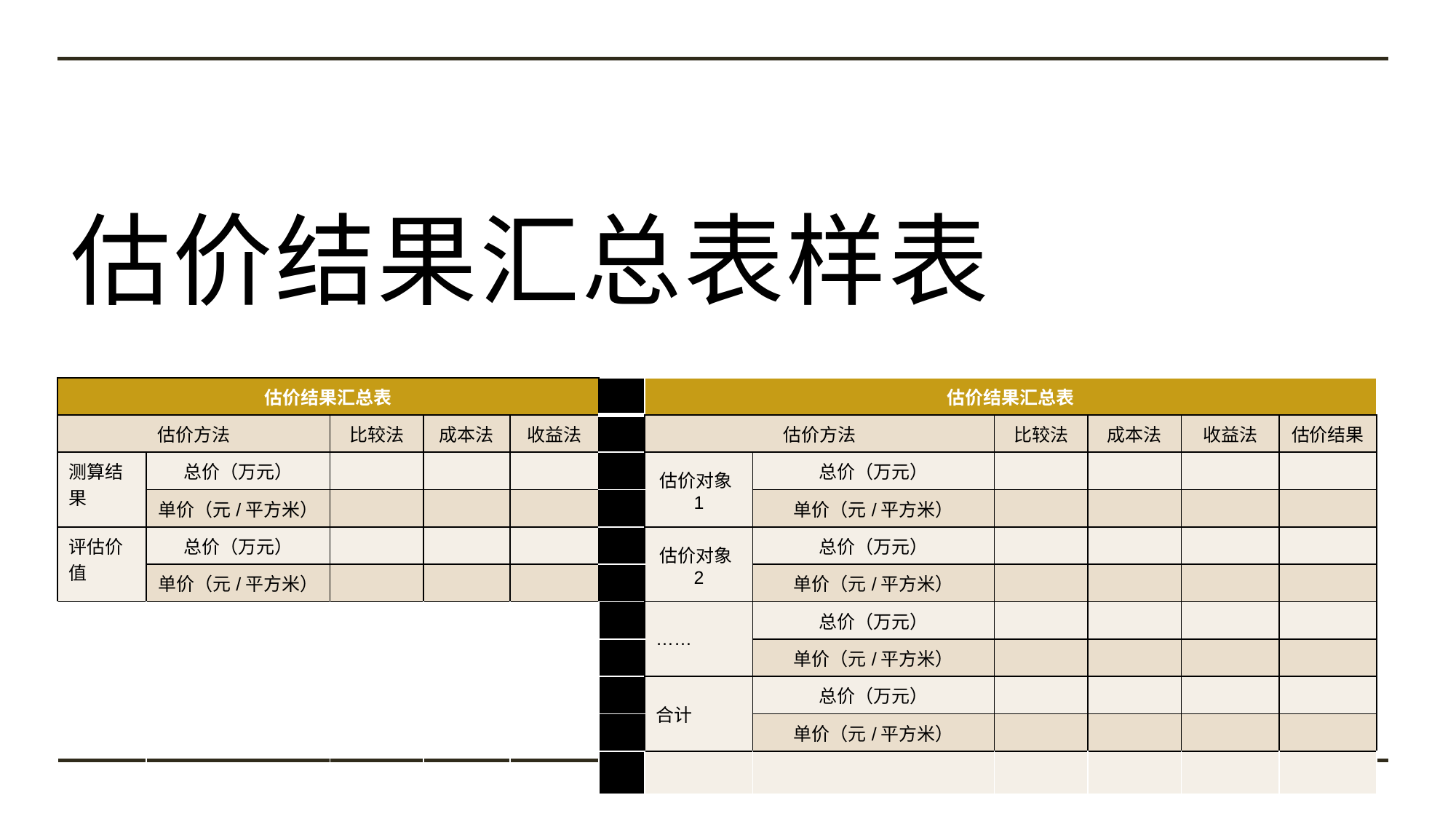

# 估价结果汇总表样表
| 估价结果汇总表 |  |  |  |  |  | 估价结果汇总表 |  |  |  |  |  |
| --- | --- | --- | --- | --- | --- | --- | --- | --- | --- | --- | --- |
| 估价方法 |  | 比较法 | 成本法 | 收益法 |  | 估价方法 |  | 比较法 | 成本法 | 收益法 | 估价结果 |
| 测算结果 | 总价（万元） |  |  |  |  | 估价对象1 | 总价（万元） |  |  |  |  |
|  | 单价（元/平方米） |  |  |  |  |  | 单价（元/平方米） |  |  |  |  |
| 评估价值 | 总价（万元） |  |  |  |  | 估价对象2 | 总价（万元） |  |  |  |  |
|  | 单价（元/平方米） |  |  |  |  |  | 单价（元/平方米） |  |  |  |  |
|  |  |  |  |  |  | …… | 总价（万元） |  |  |  |  |
|  |  |  |  |  |  |  | 单价（元/平方米） |  |  |  |  |
|  |  |  |  |  |  | 合计 | 总价（万元） |  |  |  |  |
|  |  |  |  |  |  |  | 单价（元/平方米） |  |  |  |  |
|  |  |  |  |  |  |  |  |  |  |  |  |